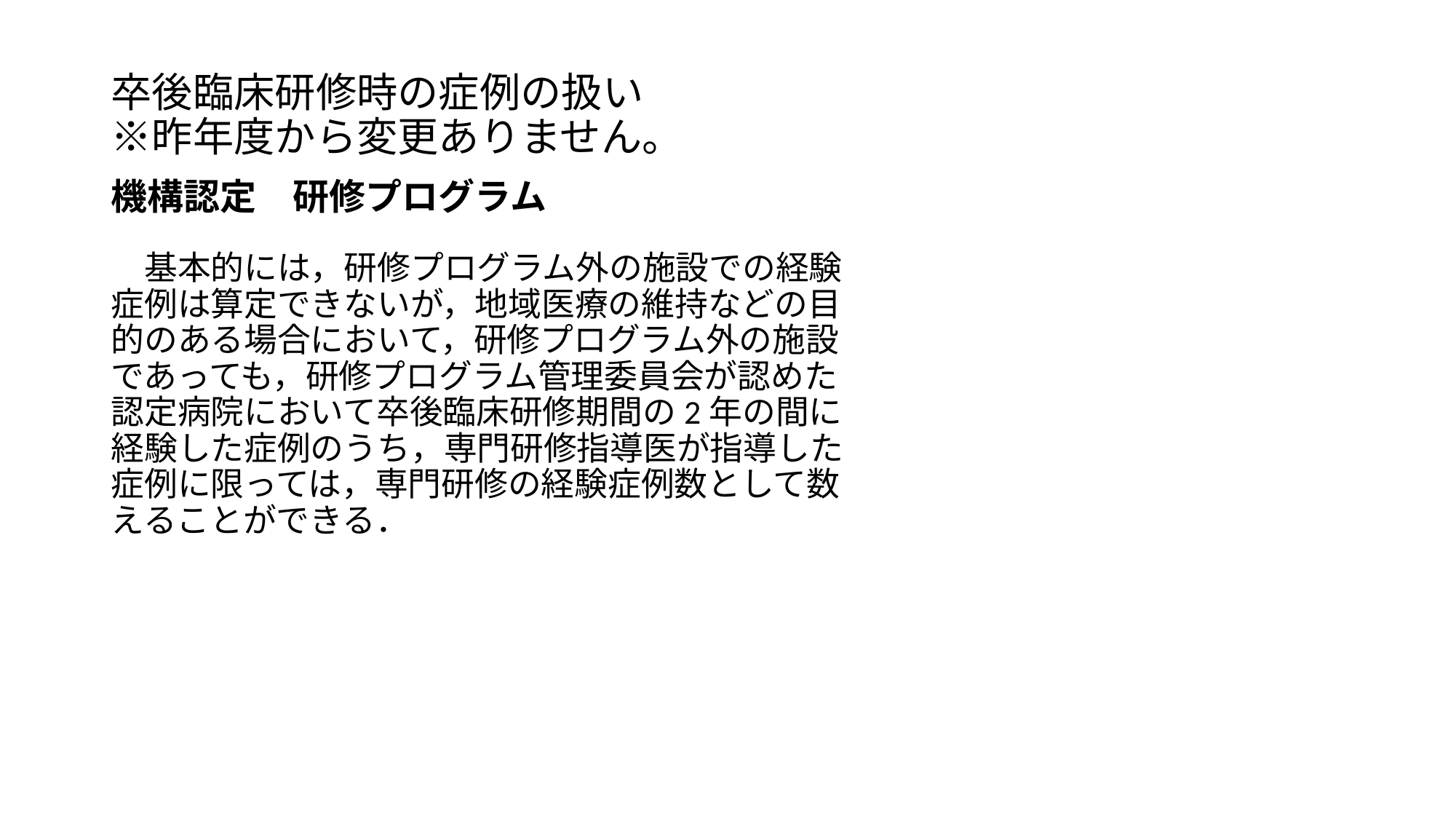

# 卒後臨床研修時の症例の扱い ※昨年度から変更ありません。
機構認定　研修プログラム
　基本的には，研修プログラム外の施設での経験症例は算定できないが，地域医療の維持などの目的のある場合において，研修プログラム外の施設であっても，研修プログラム管理委員会が認めた認定病院において卒後臨床研修期間の2年の間に経験した症例のうち，専門研修指導医が指導した症例に限っては，専門研修の経験症例数として数えることができる．